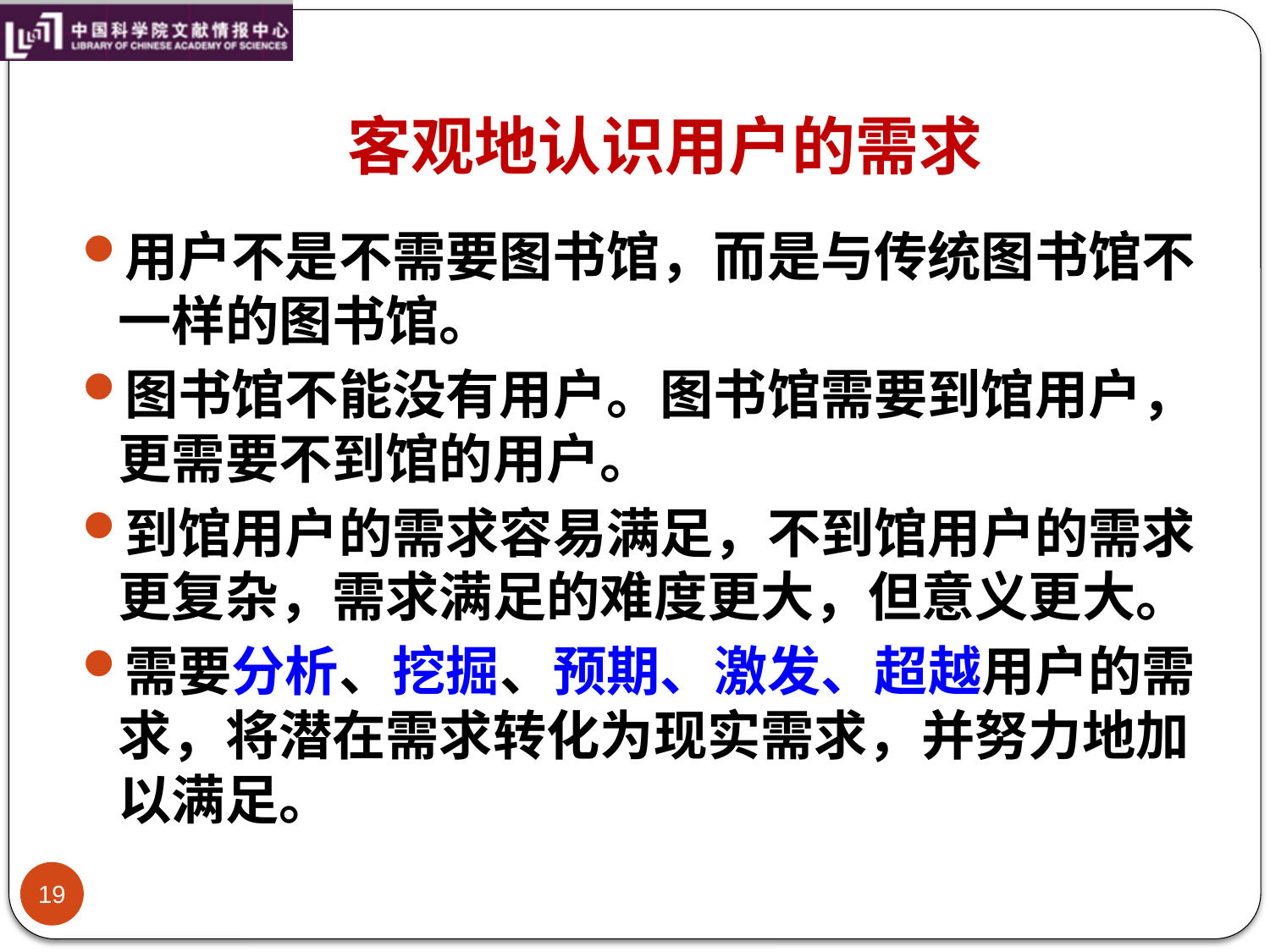

# 客观地认识用户的需求
用户不是不需要图书馆，而是与传统图书馆不一样的图书馆。
图书馆不能没有用户。图书馆需要到馆用户，更需要不到馆的用户。
到馆用户的需求容易满足，不到馆用户的需求更复杂，需求满足的难度更大，但意义更大。
需要分析、挖掘、预期、激发、超越用户的需求，将潜在需求转化为现实需求，并努力地加以满足。

19